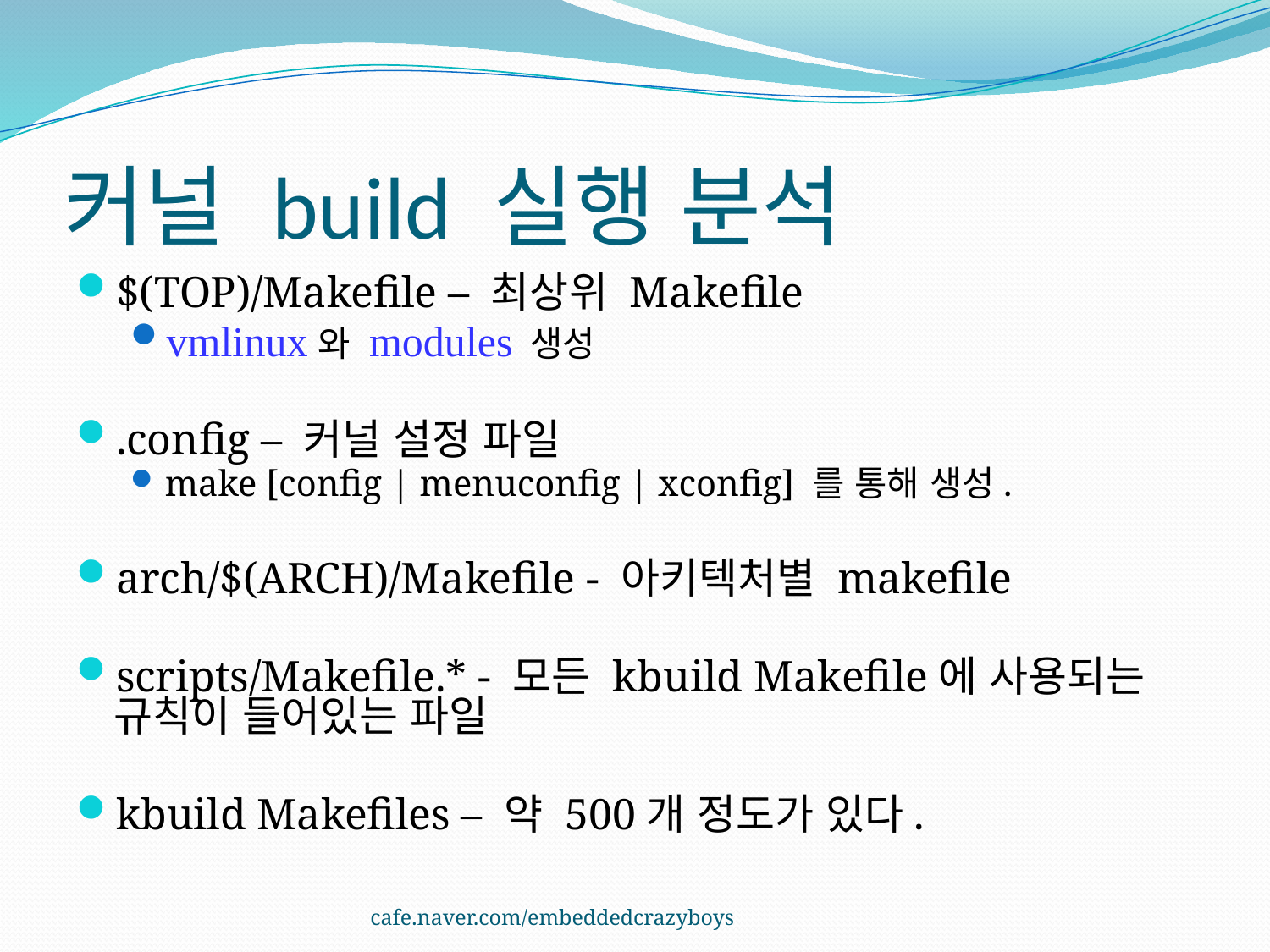

# 커널 build 실행 분석
$(TOP)/Makefile – 최상위 Makefile
vmlinux와 modules 생성

.config – 커널 설정 파일
make [config | menuconfig | xconfig] 를 통해 생성.

arch/$(ARCH)/Makefile - 아키텍처별 makefile

scripts/Makefile.* - 모든 kbuild Makefile에 사용되는 규칙이 들어있는 파일

kbuild Makefiles – 약 500개 정도가 있다.

cafe.naver.com/embeddedcrazyboys